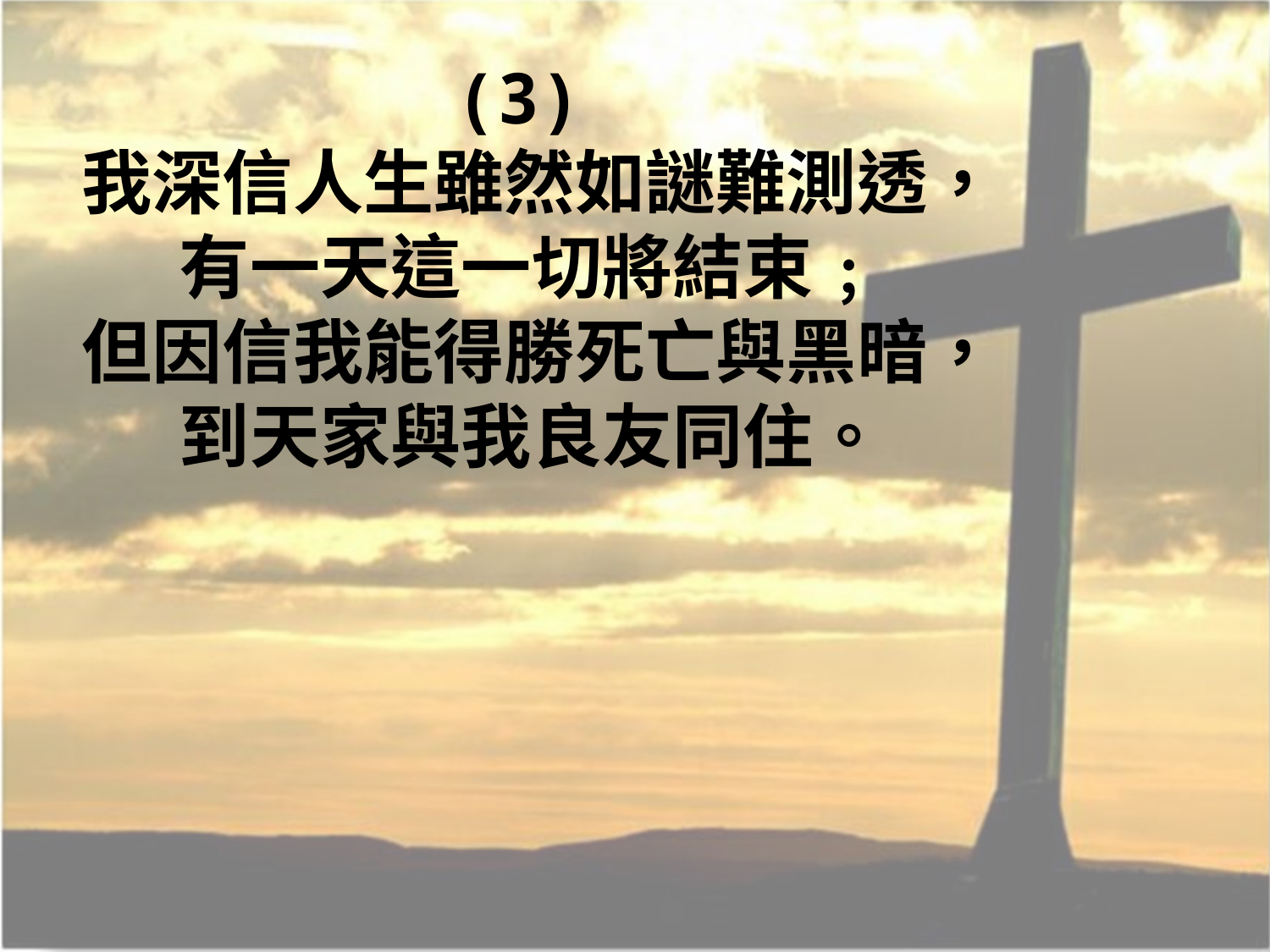

# (3) 我深信人生雖然如謎難測透，有一天這一切將結束﹔ 但因信我能得勝死亡與黑暗，到天家與我良友同住。